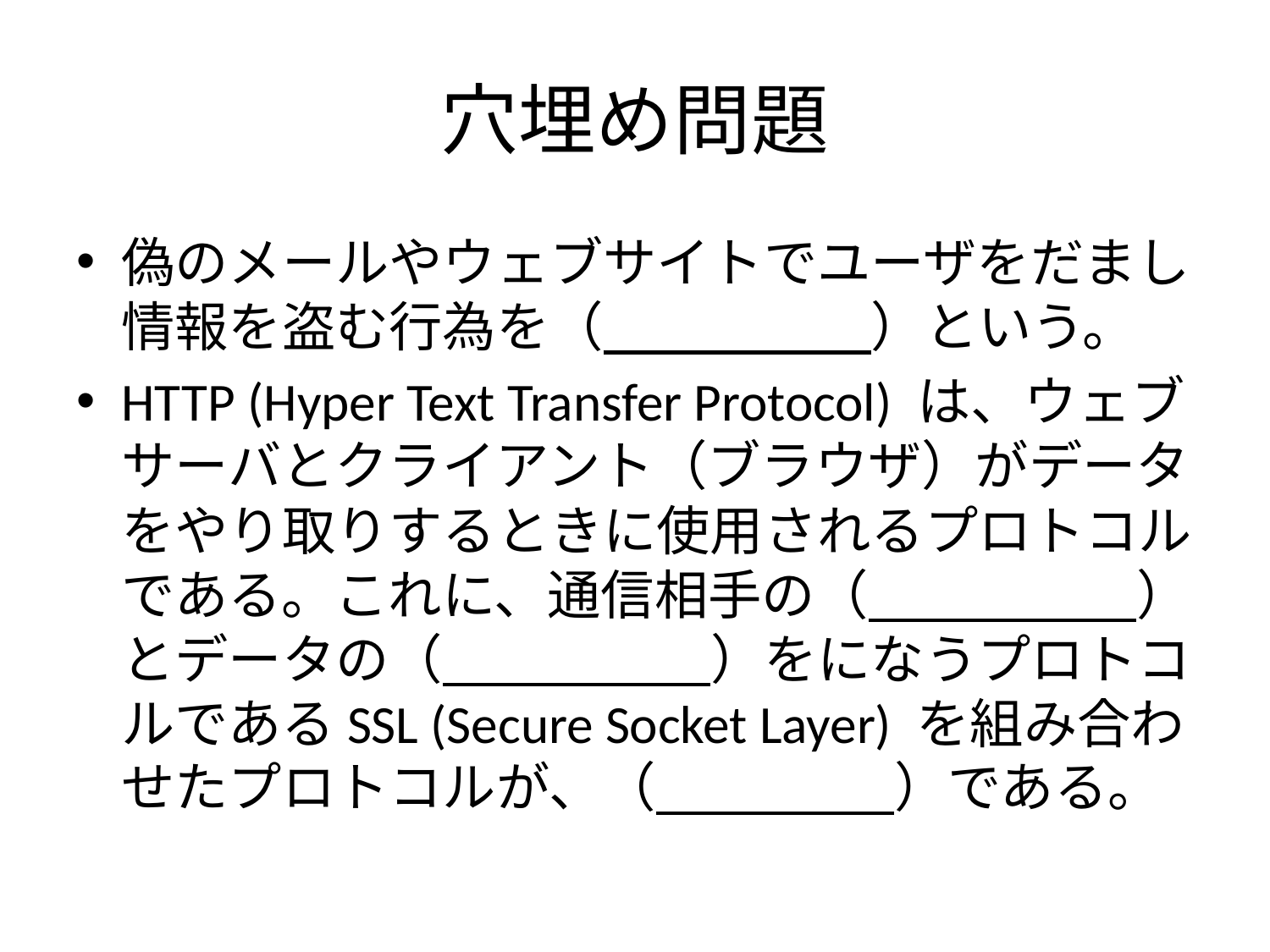

# 穴埋め問題
偽のメールやウェブサイトでユーザをだまし情報を盗む行為を（　　　　　）という。
HTTP (Hyper Text Transfer Protocol) は、ウェブサーバとクライアント（ブラウザ）がデータをやり取りするときに使用されるプロトコルである。これに、通信相手の（　　　　　）とデータの（　　　　　）をになうプロトコルであるSSL (Secure Socket Layer) を組み合わせたプロトコルが、（　　　　  ）である。